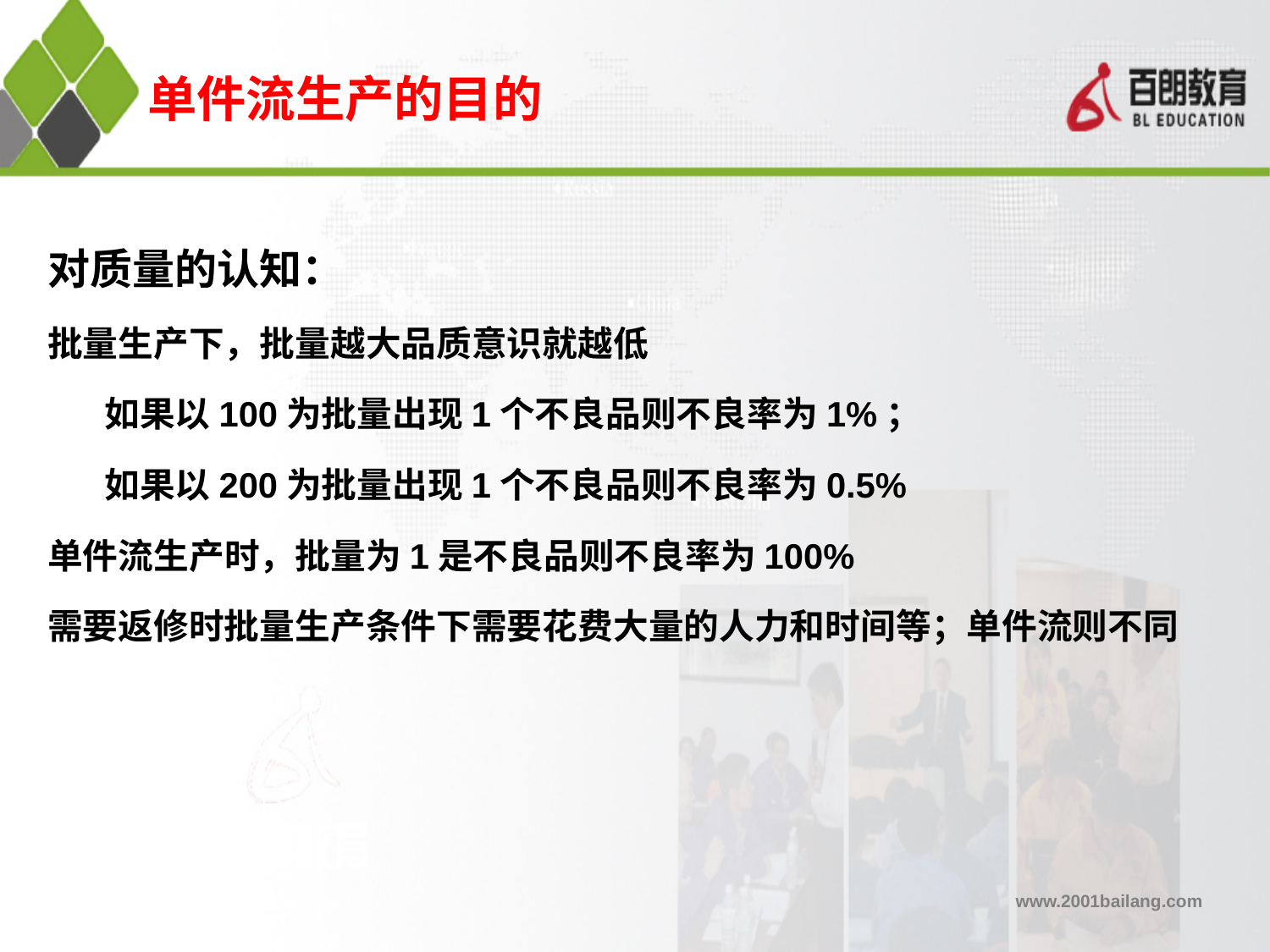

# 单件流生产的目的
对质量的认知：
批量生产下，批量越大品质意识就越低
      如果以100为批量出现1个不良品则不良率为1%；
      如果以200为批量出现1个不良品则不良率为0.5%
单件流生产时，批量为1是不良品则不良率为100%
需要返修时批量生产条件下需要花费大量的人力和时间等；单件流则不同